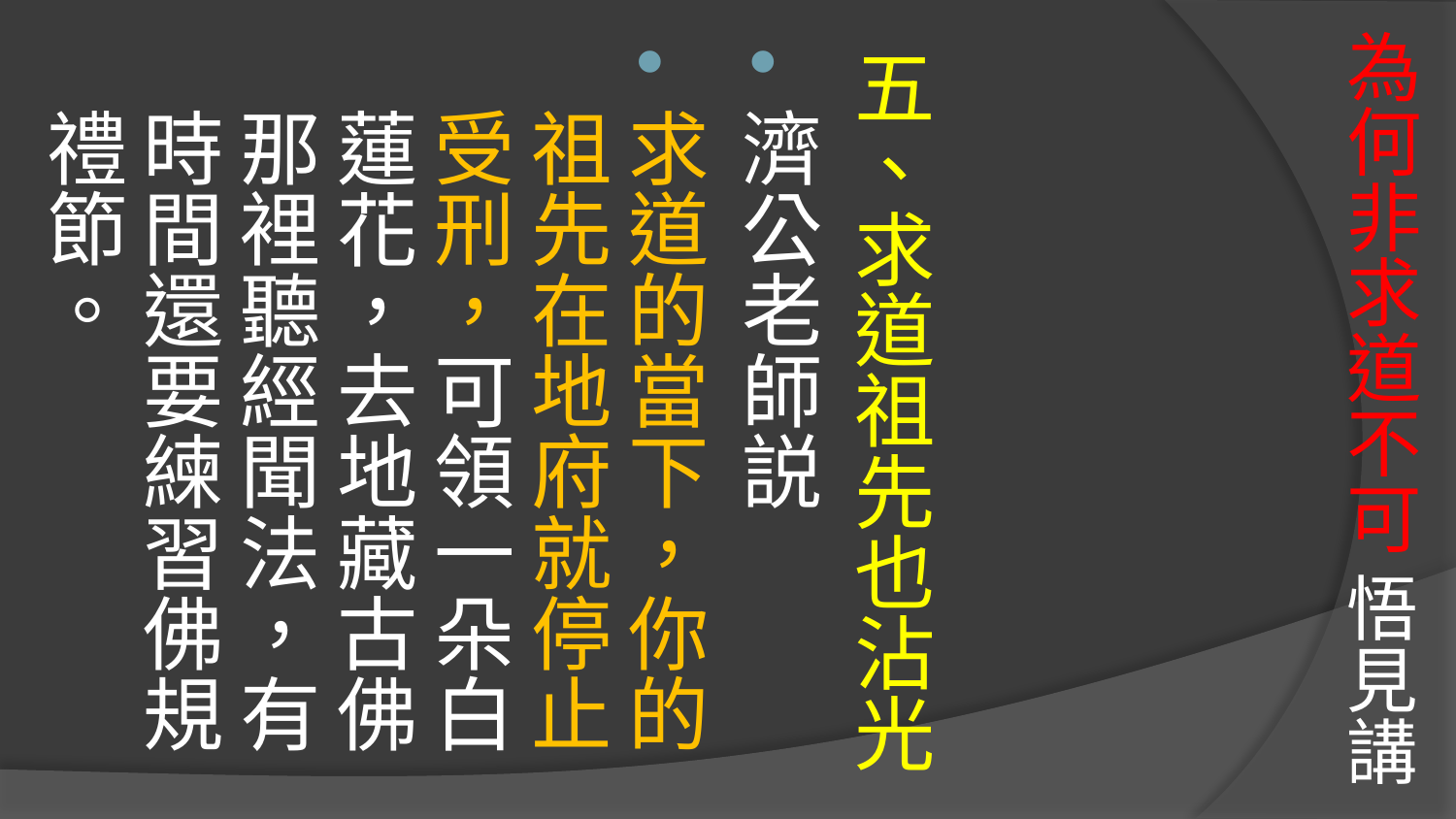

# 為何非求道不可 悟見講
五、求道祖先也沾光
濟公老師説
求道的當下，你的祖先在地府就停止受刑，可領一朵白蓮花，去地藏古佛那裡聽經聞法，有時間還要練習佛規禮節。